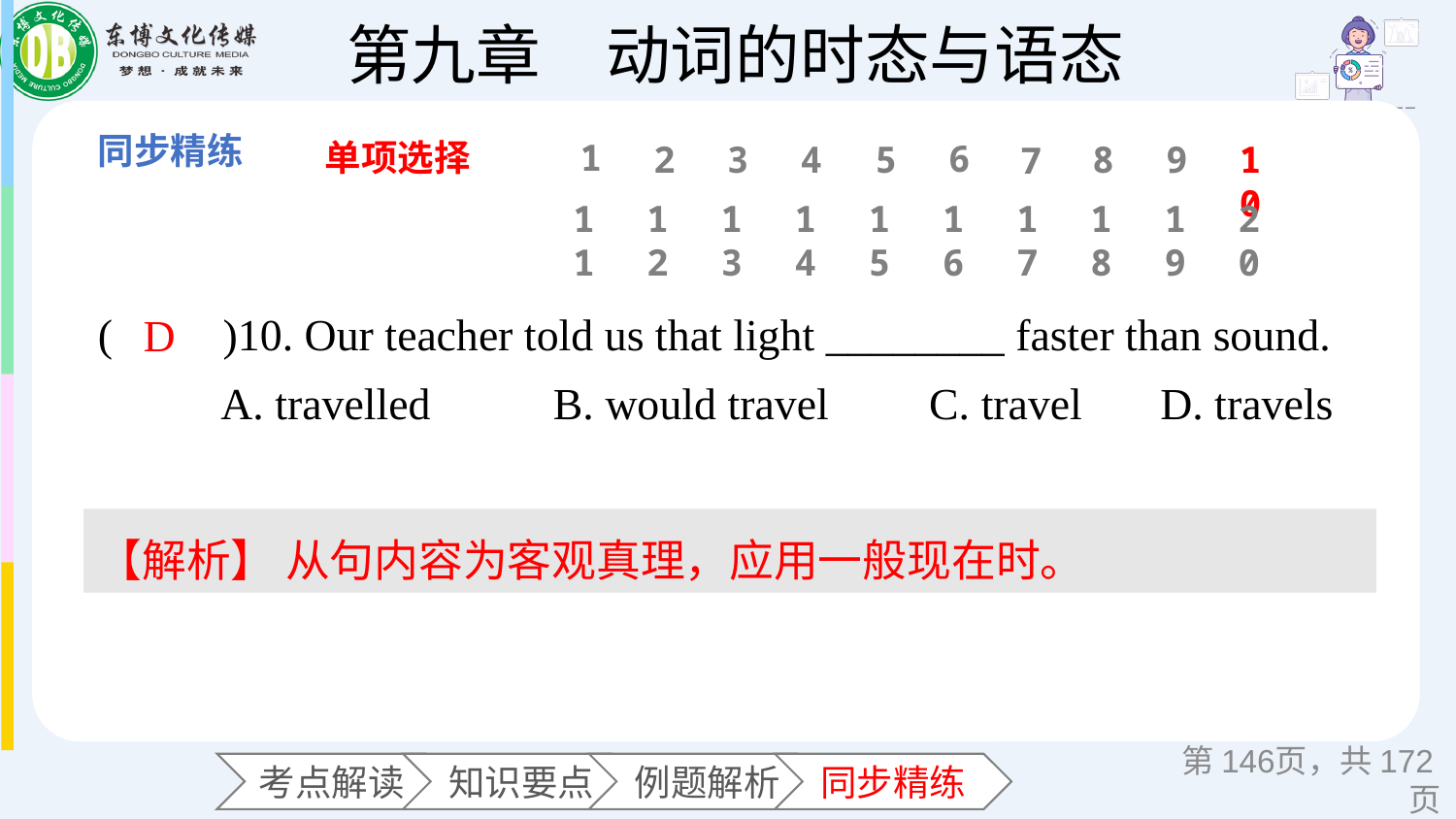

单项选择
1
6
2
3
4
5
8
9
10
7
11
12
13
14
15
16
17
18
19
20
(　　)10. Our teacher told us that light ________ faster than sound.
           A. travelled           B. would travel         C. travel       D. travels
D
【解析】 从句内容为客观真理，应用一般现在时。
第146页，共172页